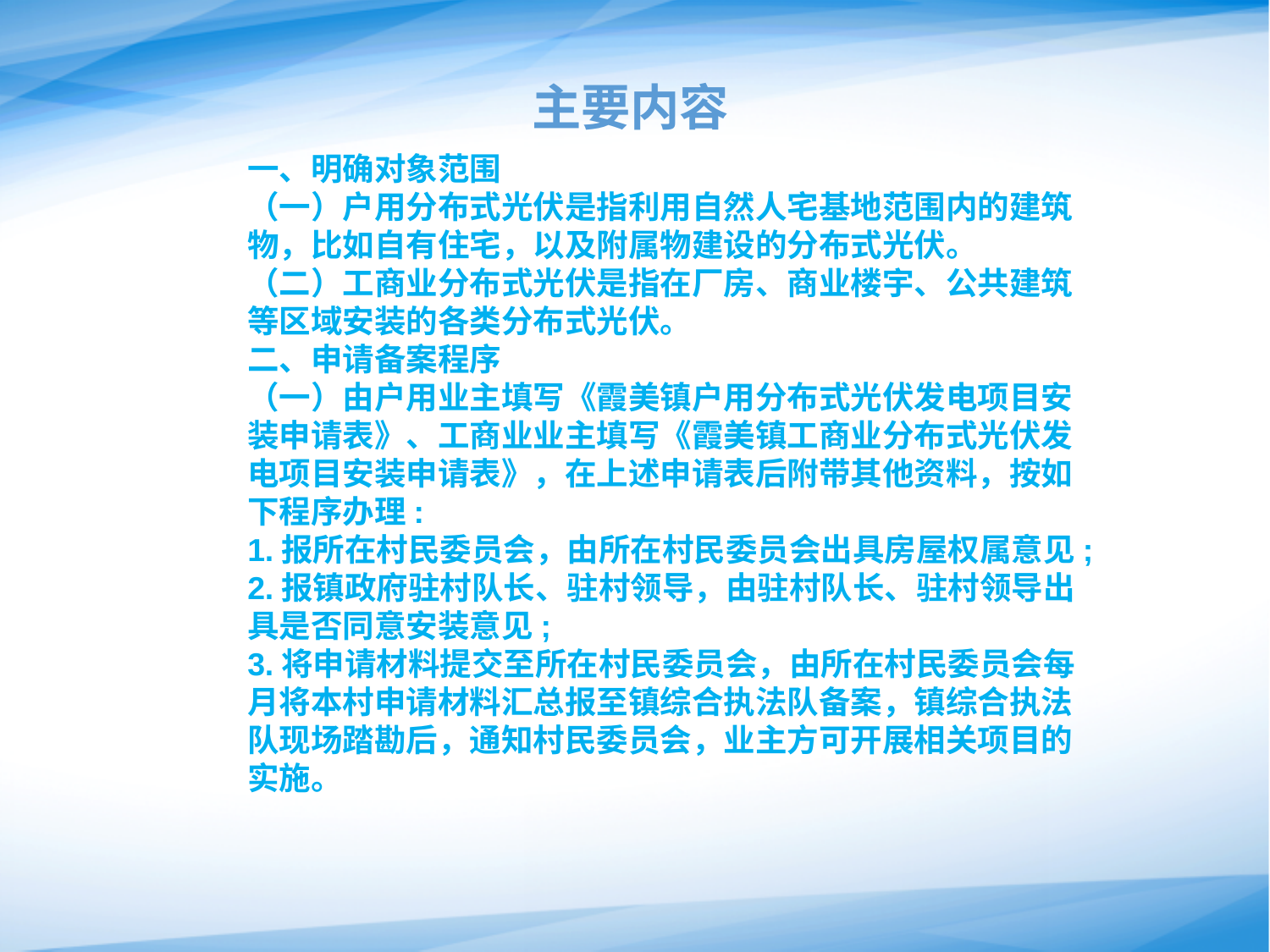

# 主要内容
一、明确对象范围
（一）户用分布式光伏是指利用自然人宅基地范围内的建筑物，比如自有住宅，以及附属物建设的分布式光伏。
（二）工商业分布式光伏是指在厂房、商业楼宇、公共建筑等区域安装的各类分布式光伏。
二、申请备案程序
（一）由户用业主填写《霞美镇户用分布式光伏发电项目安装申请表》、工商业业主填写《霞美镇工商业分布式光伏发电项目安装申请表》，在上述申请表后附带其他资料，按如下程序办理:
1.报所在村民委员会，由所在村民委员会出具房屋权属意见;
2.报镇政府驻村队长、驻村领导，由驻村队长、驻村领导出具是否同意安装意见;
3.将申请材料提交至所在村民委员会，由所在村民委员会每月将本村申请材料汇总报至镇综合执法队备案，镇综合执法队现场踏勘后，通知村民委员会，业主方可开展相关项目的实施。